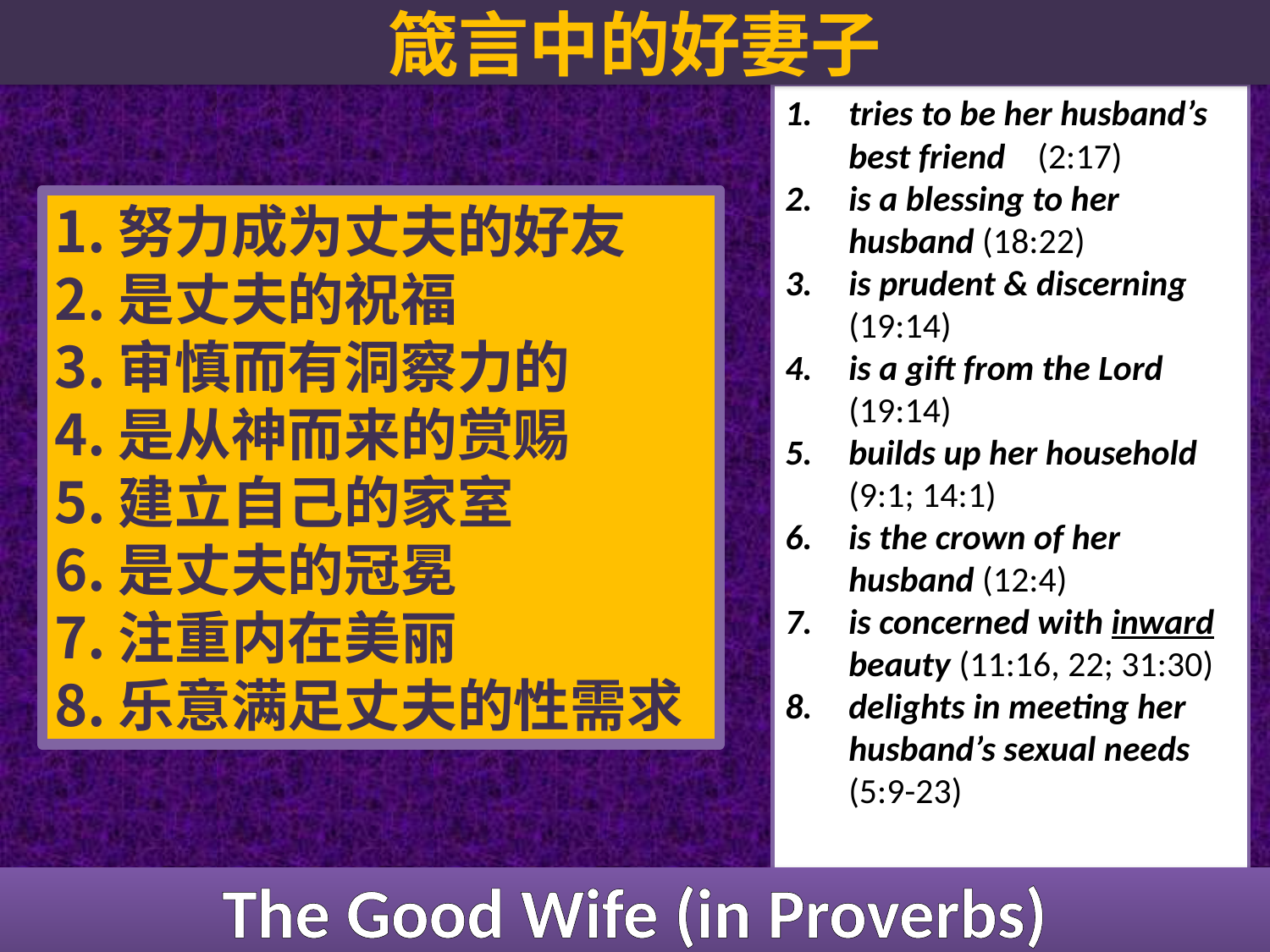

# 箴言中的好妻子
tries to be her husband’s best friend    (2:17)
is a blessing to her husband (18:22)
is prudent & discerning (19:14)
is a gift from the Lord (19:14)
builds up her household (9:1; 14:1)
is the crown of her husband (12:4)
is concerned with inward beauty (11:16, 22; 31:30)
delights in meeting her husband’s sexual needs (5:9-23)

努力成为丈夫的好友
是丈夫的祝福
审慎而有洞察力的
是从神而来的赏赐
建立自己的家室
是丈夫的冠冕
注重内在美丽
乐意满足丈夫的性需求
The Good Wife (in Proverbs)